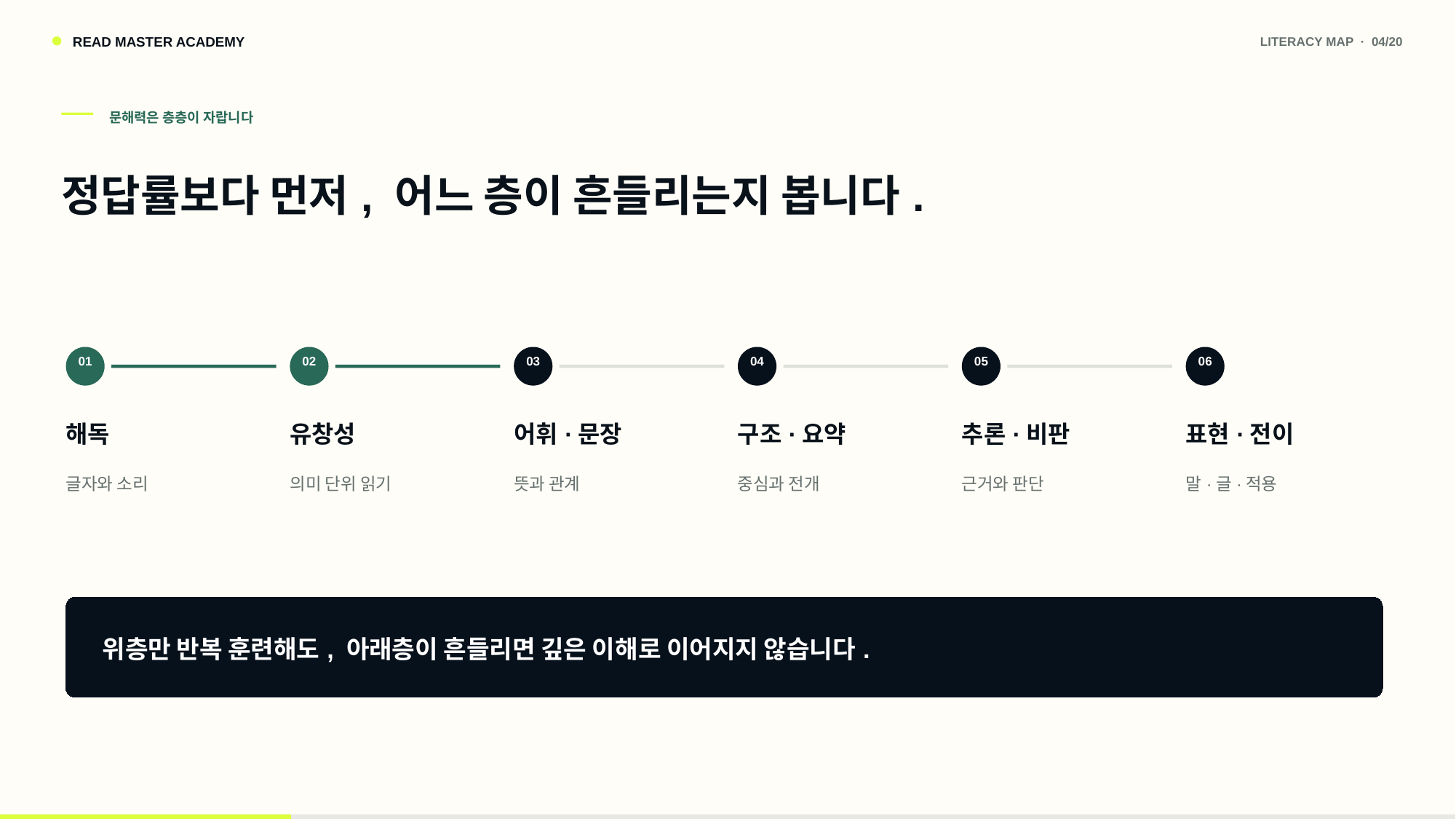

READ MASTER ACADEMY
LITERACY MAP  ·  04/20

문해력은 층층이 자랍니다

정답률보다 먼저, 어느 층이 흔들리는지 봅니다.

01
02
03
04
05
06

해독
유창성
어휘·문장
구조·요약
추론·비판
표현·전이
글자와 소리
의미 단위 읽기
뜻과 관계
중심과 전개
근거와 판단
말·글·적용

위층만 반복 훈련해도, 아래층이 흔들리면 깊은 이해로 이어지지 않습니다.